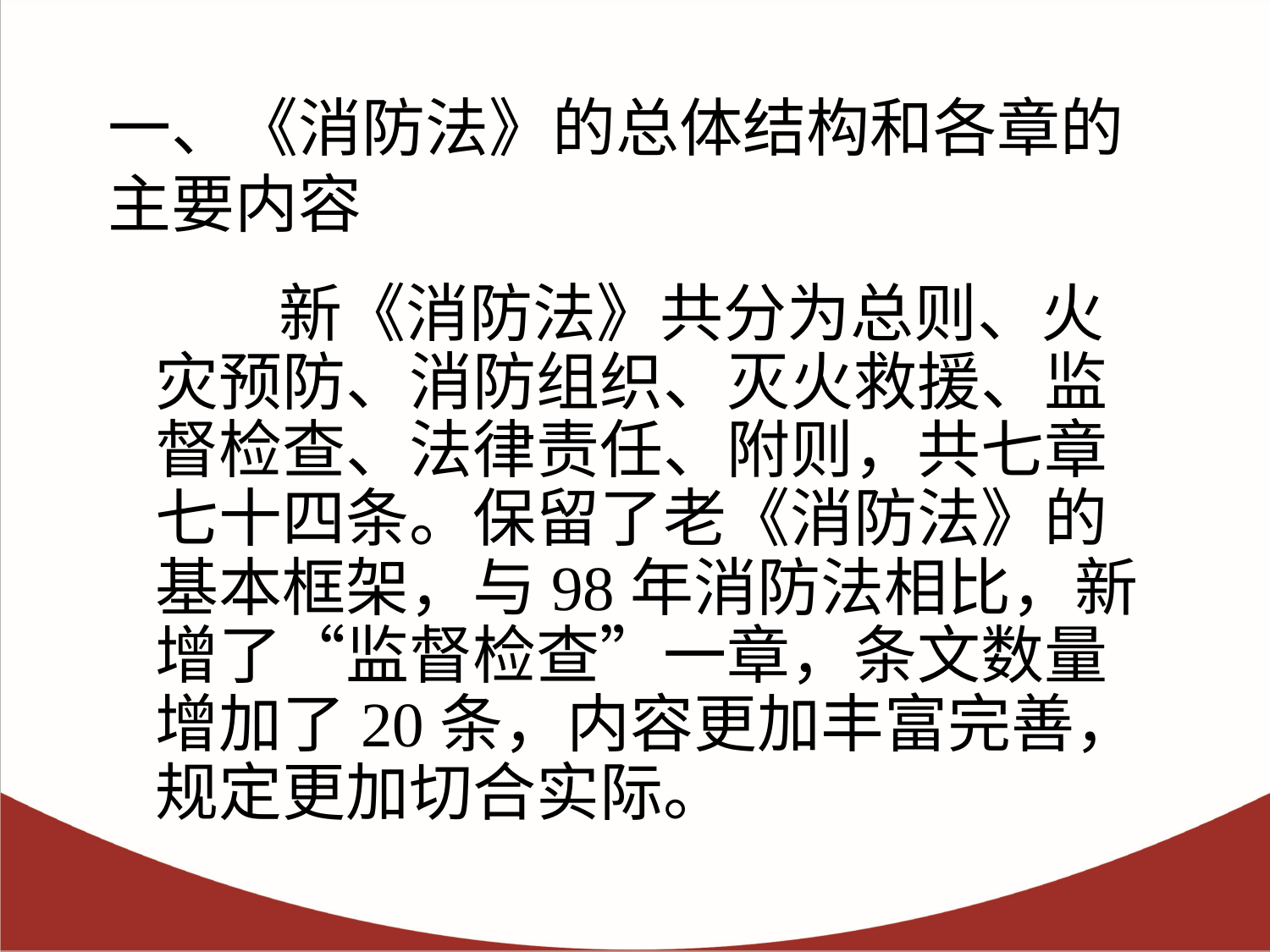

# 一、《消防法》的总体结构和各章的主要内容
           新《消防法》共分为总则、火灾预防、消防组织、灭火救援、监督检查、法律责任、附则，共七章七十四条。保留了老《消防法》的基本框架，与98年消防法相比，新增了“监督检查”一章，条文数量增加了20条，内容更加丰富完善，规定更加切合实际。